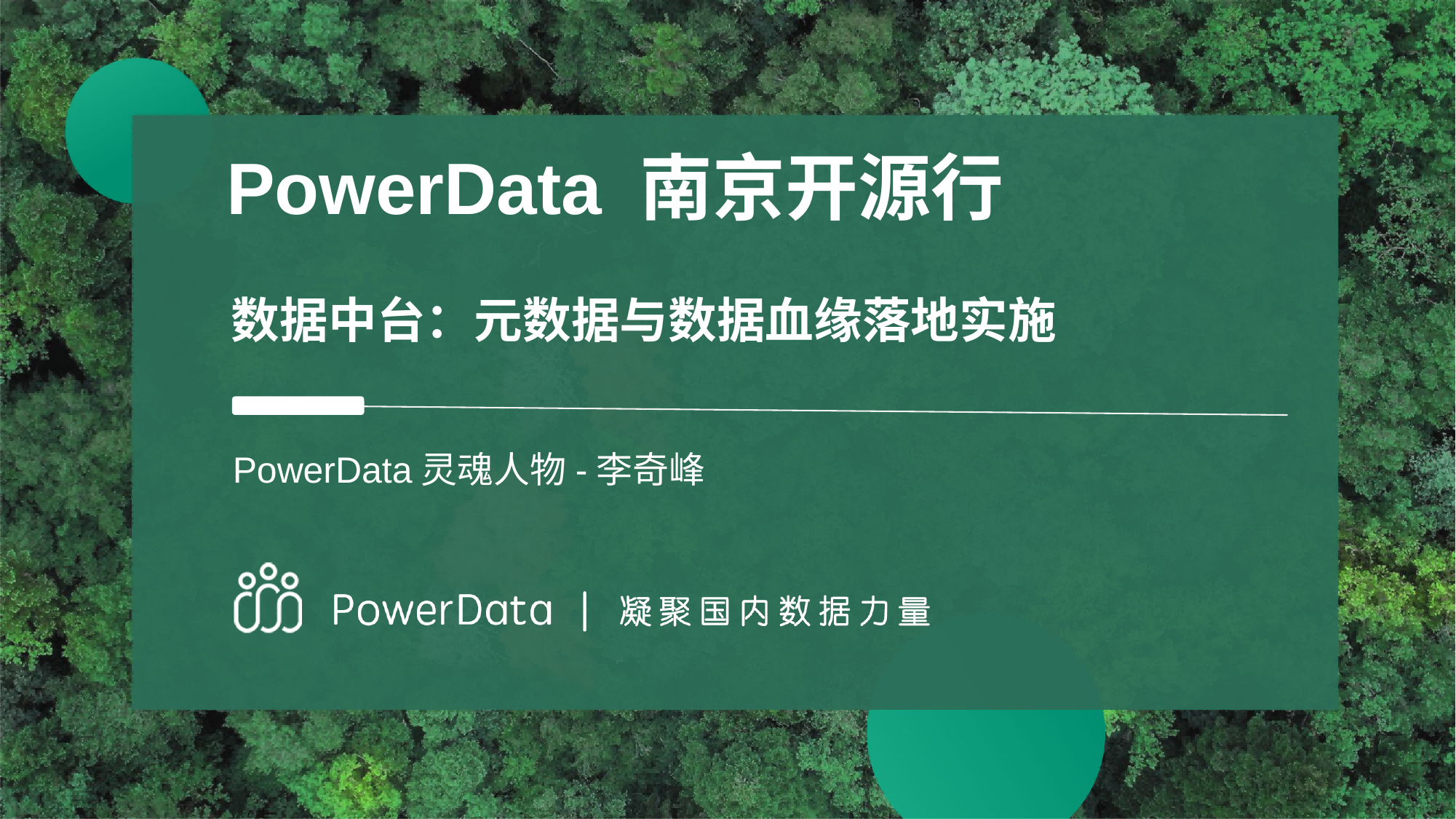

PowerData 南京开源行
分享标题
数据中台：元数据与数据血缘落地实施
分享人姓名+title

PowerData灵魂人物-李奇峰